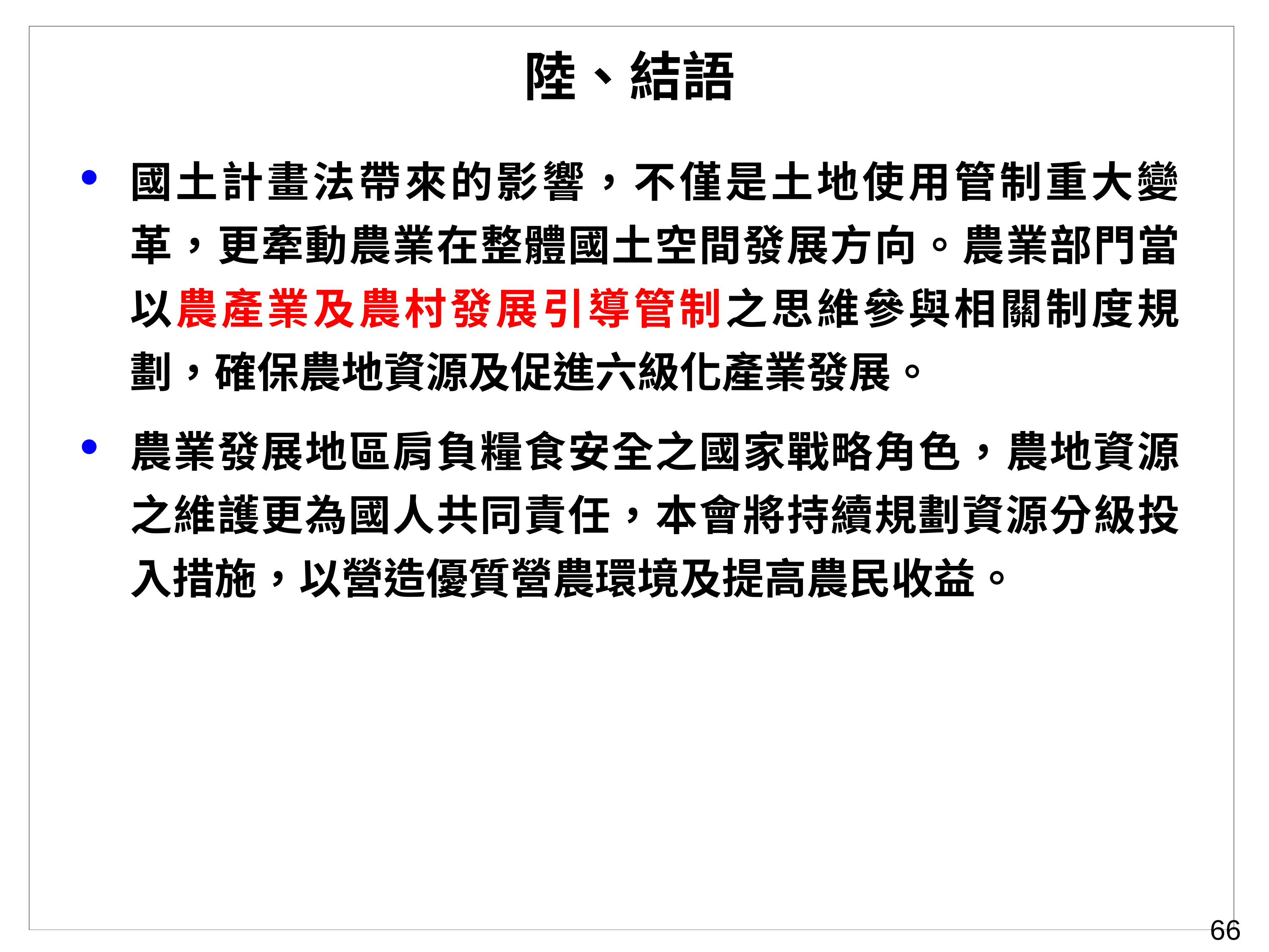

陸、結語
國土計畫法帶來的影響，不僅是土地使用管制重大變革，更牽動農業在整體國土空間發展方向。農業部門當以農產業及農村發展引導管制之思維參與相關制度規劃，確保農地資源及促進六級化產業發展。
農業發展地區肩負糧食安全之國家戰略角色，農地資源之維護更為國人共同責任，本會將持續規劃資源分級投入措施，以營造優質營農環境及提高農民收益。
66